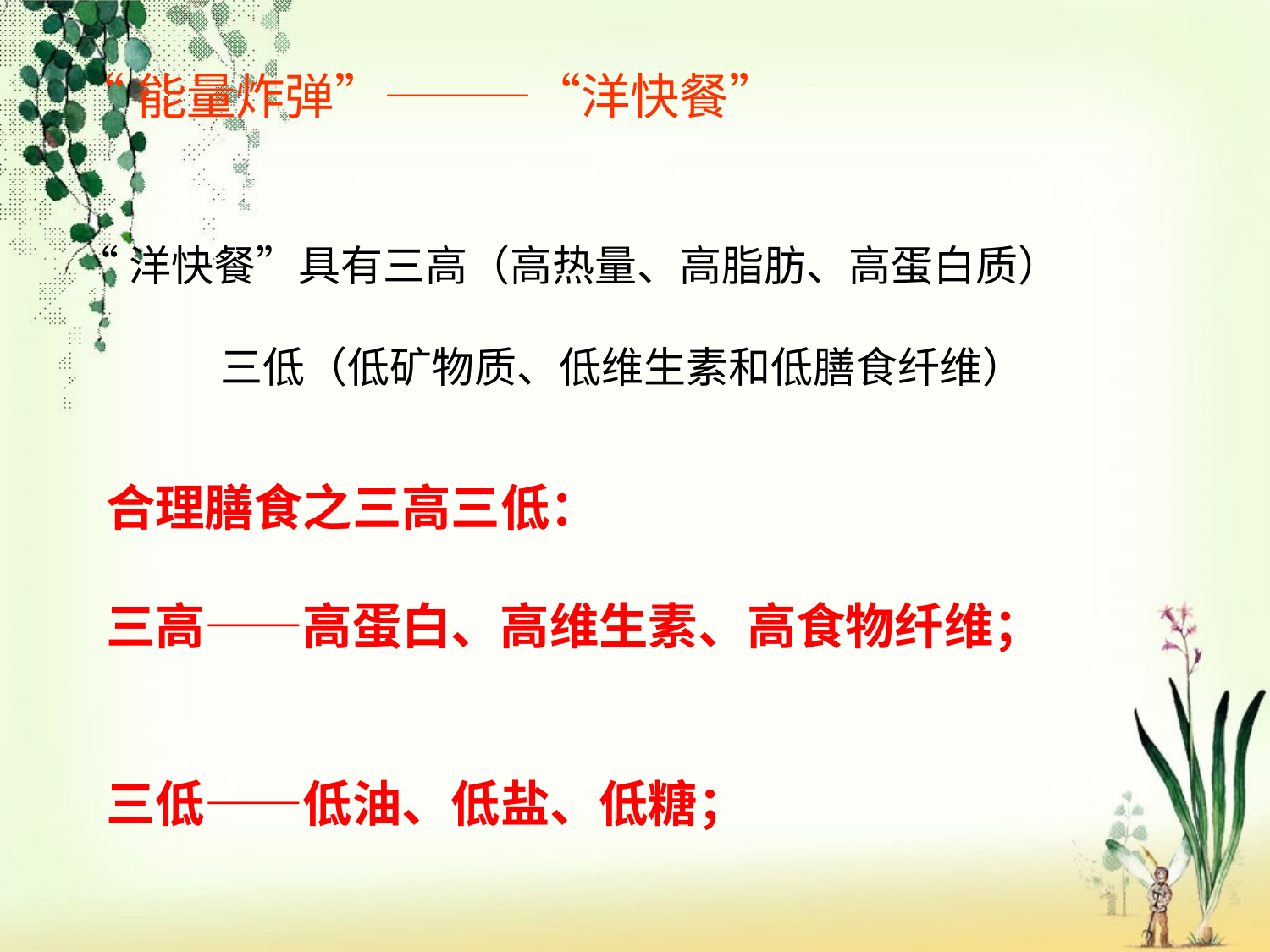

“能量炸弹”———“洋快餐”

“洋快餐”具有三高（高热量、高脂肪、高蛋白质）

              三低（低矿物质、低维生素和低膳食纤维）
合理膳食之三高三低：

三高——高蛋白、高维生素、高食物纤维；

三低——低油、低盐、低糖；